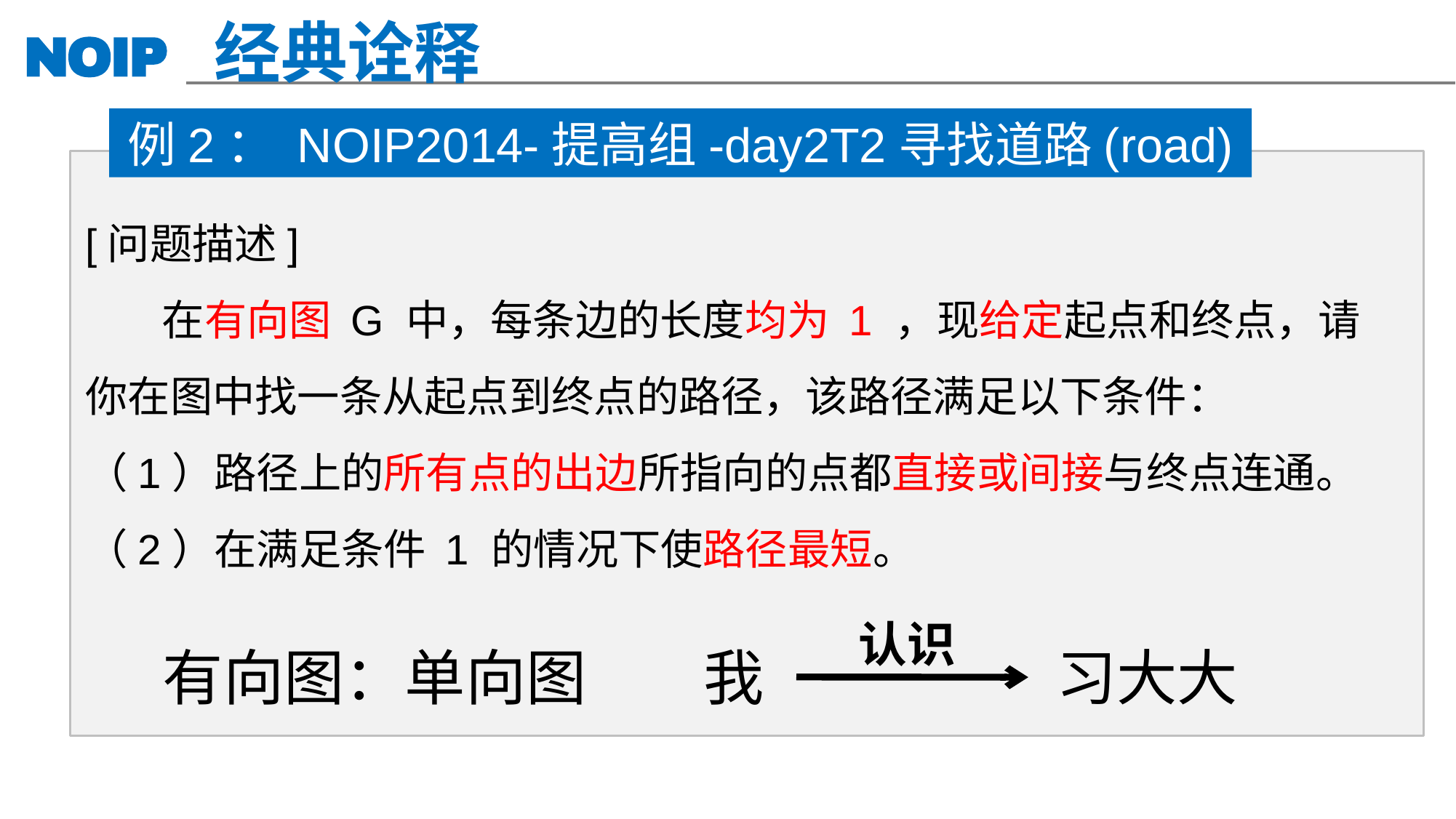

经典诠释
例2： NOIP2014-提高组-day2T2寻找道路(road)

[问题描述]
       在有向图 G 中，每条边的长度均为 1 ，现给定起点和终点，请你在图中找一条从起点到终点的路径，该路径满足以下条件：
（1）路径上的所有点的出边所指向的点都直接或间接与终点连通。
（2）在满足条件 1 的情况下使路径最短。
认识
有向图：单向图
我
习大大